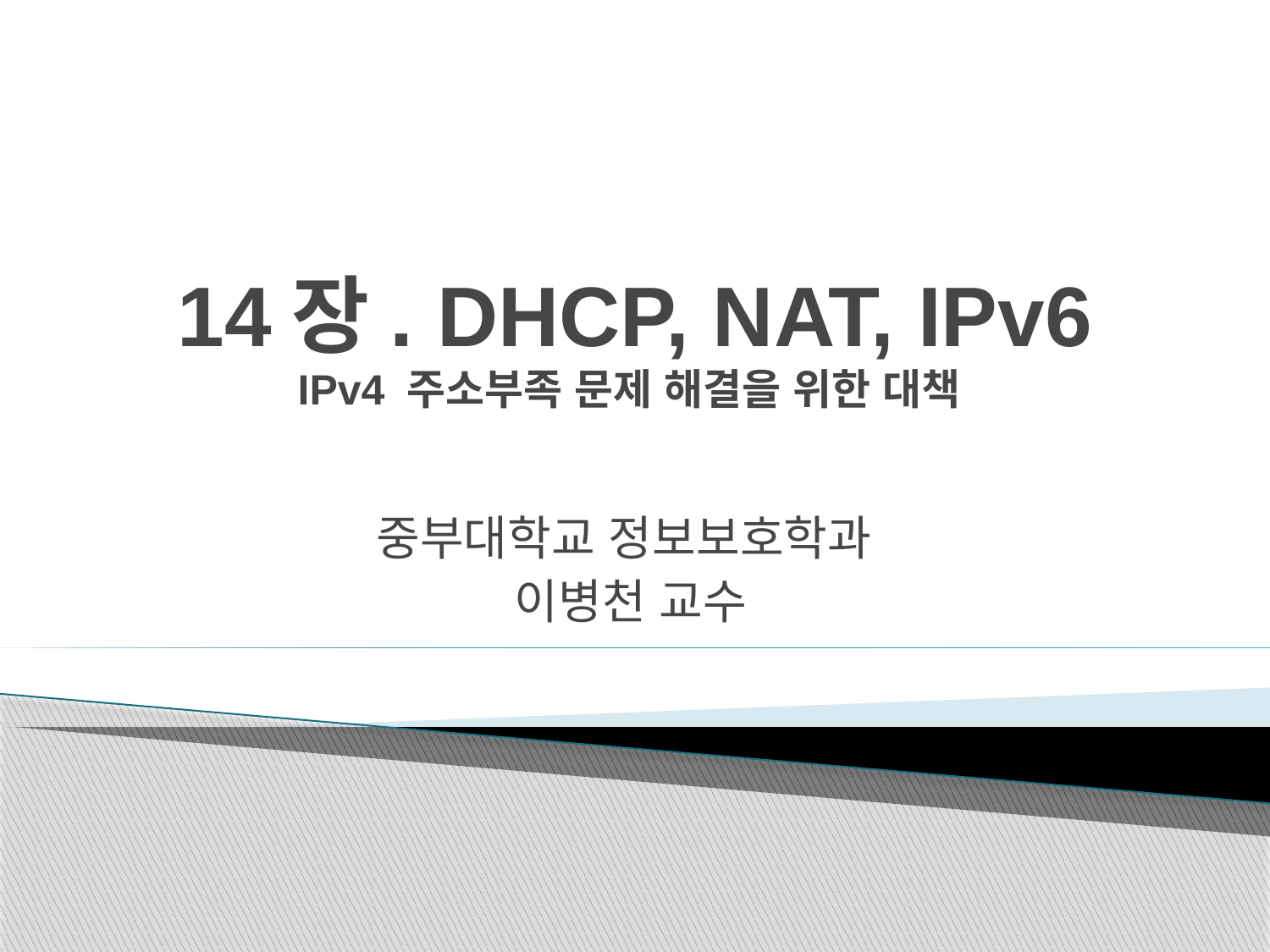

# 14장. DHCP, NAT, IPv6 IPv4 주소부족 문제 해결을 위한 대책
중부대학교 정보보호학과
이병천 교수